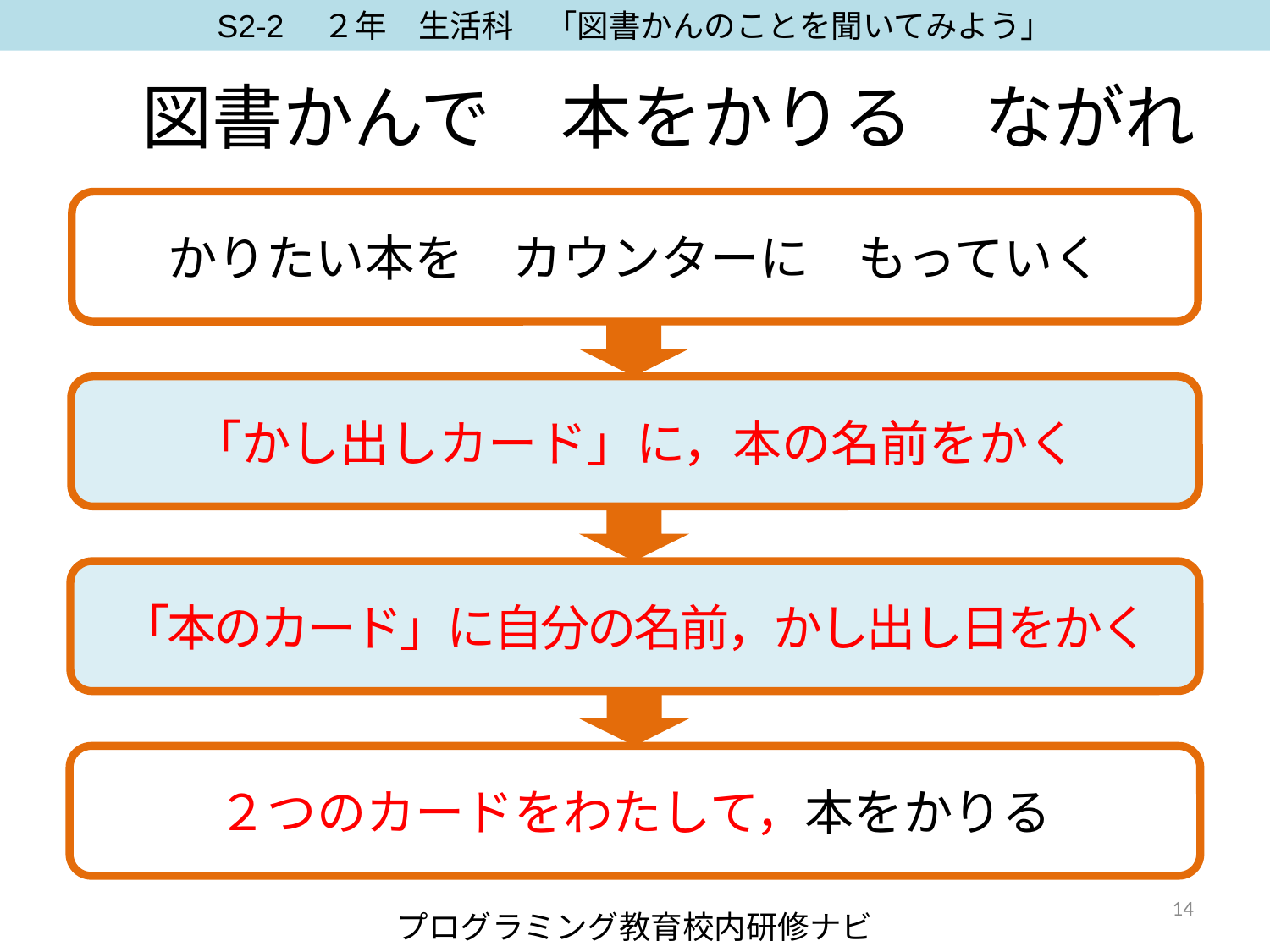

図書かんで　本をかりる　ながれ
かりたい本を　カウンターに　もっていく

「かし出しカード」に，本の名前をかく

「本のカード」に自分の名前，かし出し日をかく

２つのカードをわたして，本をかりる
14